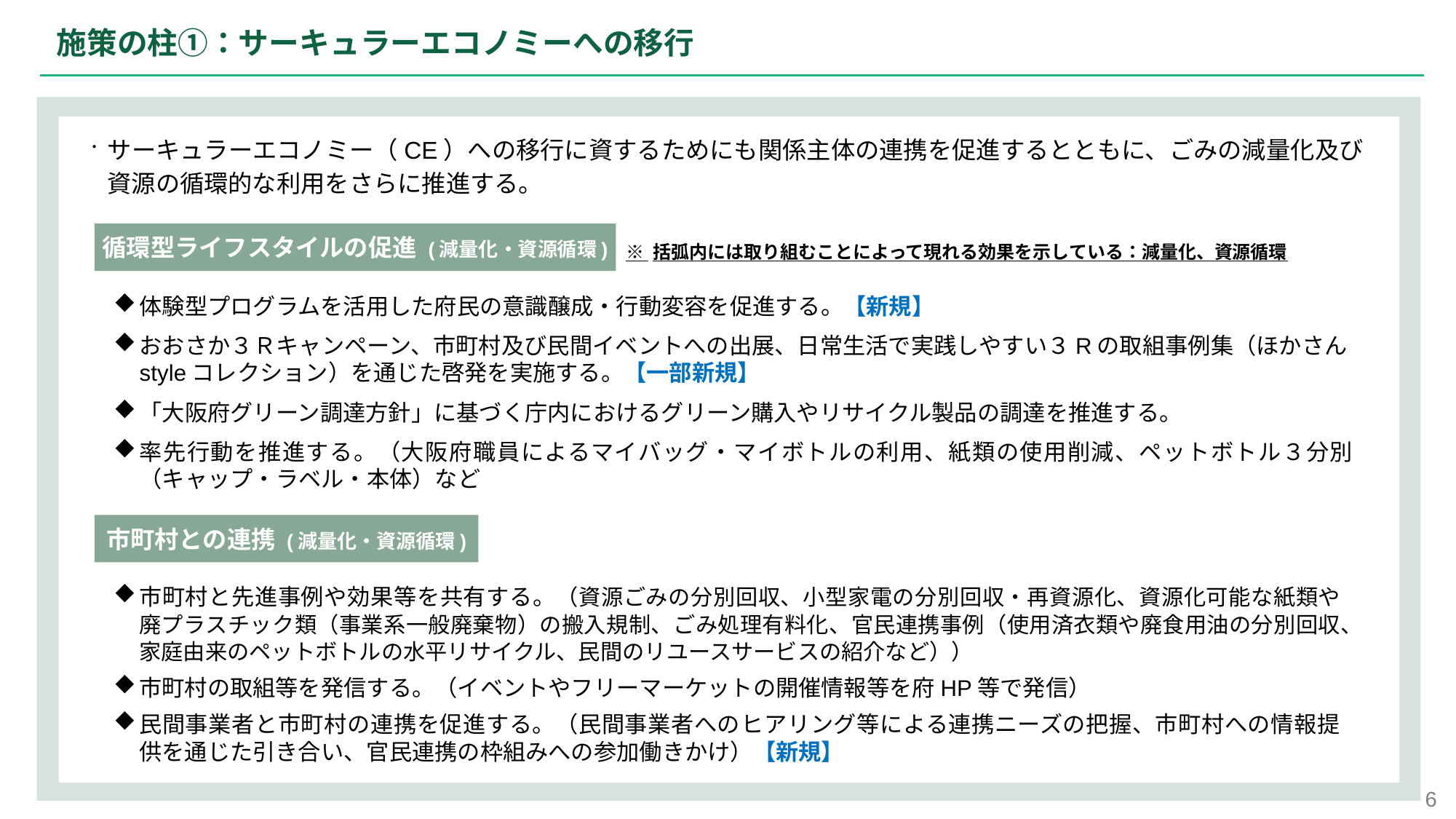

施策の柱①：サーキュラーエコノミーへの移行

サーキュラーエコノミー（CE）への移行に資するためにも関係主体の連携を促進するとともに、ごみの減量化及び資源の循環的な利用をさらに推進する。
循環型ライフスタイルの促進 (減量化・資源循環)
※ 括弧内には取り組むことによって現れる効果を示している：減量化、資源循環
体験型プログラムを活用した府民の意識醸成・行動変容を促進する。【新規】
おおさか３Ｒキャンペーン、市町村及び民間イベントへの出展、日常生活で実践しやすい３Rの取組事例集（ほかさんstyleコレクション）を通じた啓発を実施する。【一部新規】
「大阪府グリーン調達方針」に基づく庁内におけるグリーン購入やリサイクル製品の調達を推進する。
率先行動を推進する。（大阪府職員によるマイバッグ・マイボトルの利用、紙類の使用削減、ペットボトル３分別（キャップ・ラベル・本体）など
市町村との連携 (減量化・資源循環)
市町村と先進事例や効果等を共有する。（資源ごみの分別回収、小型家電の分別回収・再資源化、資源化可能な紙類や廃プラスチック類（事業系一般廃棄物）の搬入規制、ごみ処理有料化、官民連携事例（使用済衣類や廃食用油の分別回収、家庭由来のペットボトルの水平リサイクル、民間のリユースサービスの紹介など））
市町村の取組等を発信する。（イベントやフリーマーケットの開催情報等を府HP等で発信）
民間事業者と市町村の連携を促進する。（民間事業者へのヒアリング等による連携ニーズの把握、市町村への情報提供を通じた引き合い、官民連携の枠組みへの参加働きかけ）【新規】
6